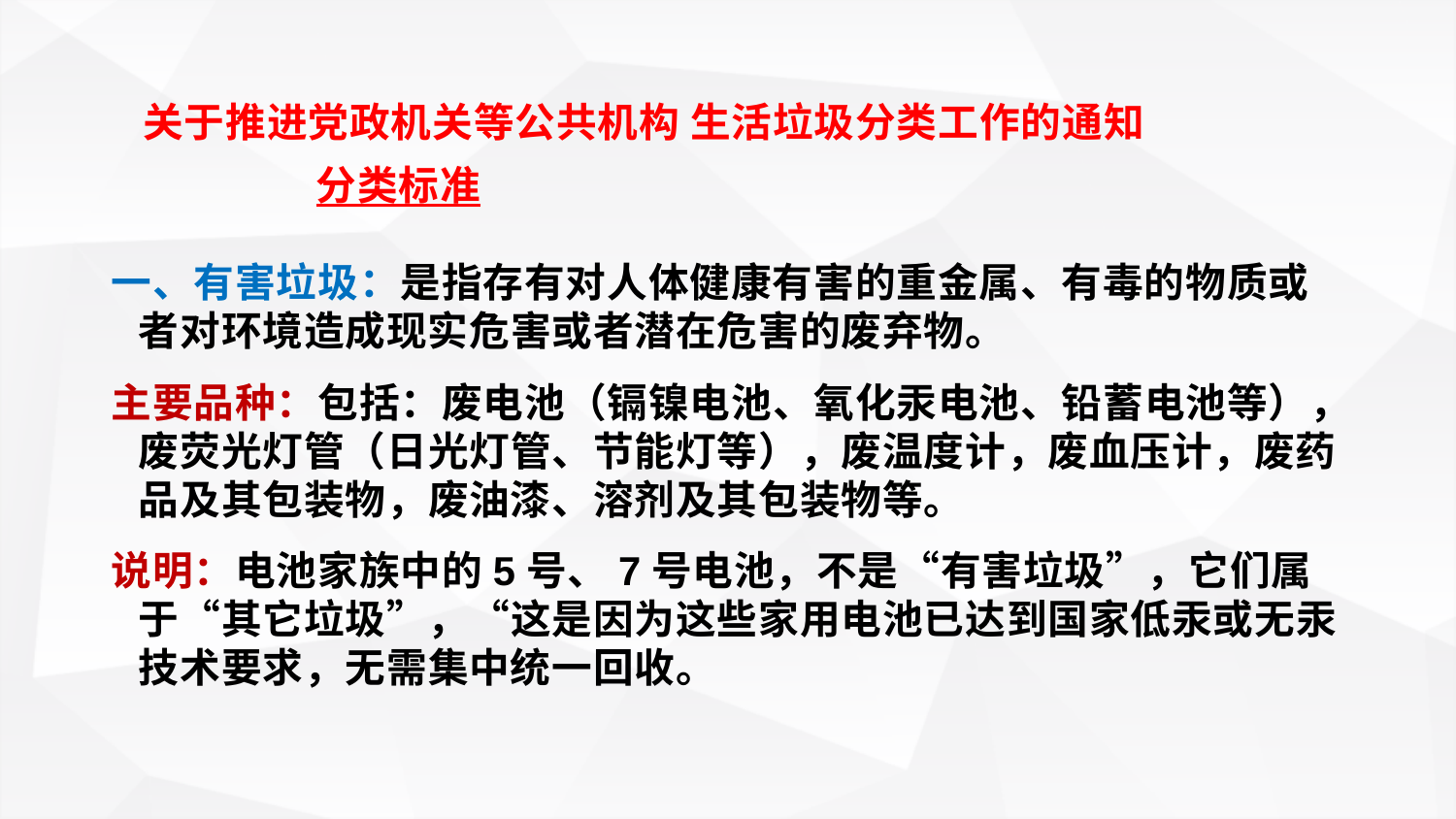

# 关于推进党政机关等公共机构 生活垃圾分类工作的通知 分类标准
一、有害垃圾：是指存有对人体健康有害的重金属、有毒的物质或者对环境造成现实危害或者潜在危害的废弃物。
主要品种：包括：废电池（镉镍电池、氧化汞电池、铅蓄电池等），废荧光灯管（日光灯管、节能灯等），废温度计，废血压计，废药品及其包装物，废油漆、溶剂及其包装物等。
说明：电池家族中的5号、7号电池，不是“有害垃圾”，它们属于“其它垃圾”，“这是因为这些家用电池已达到国家低汞或无汞技术要求，无需集中统一回收。